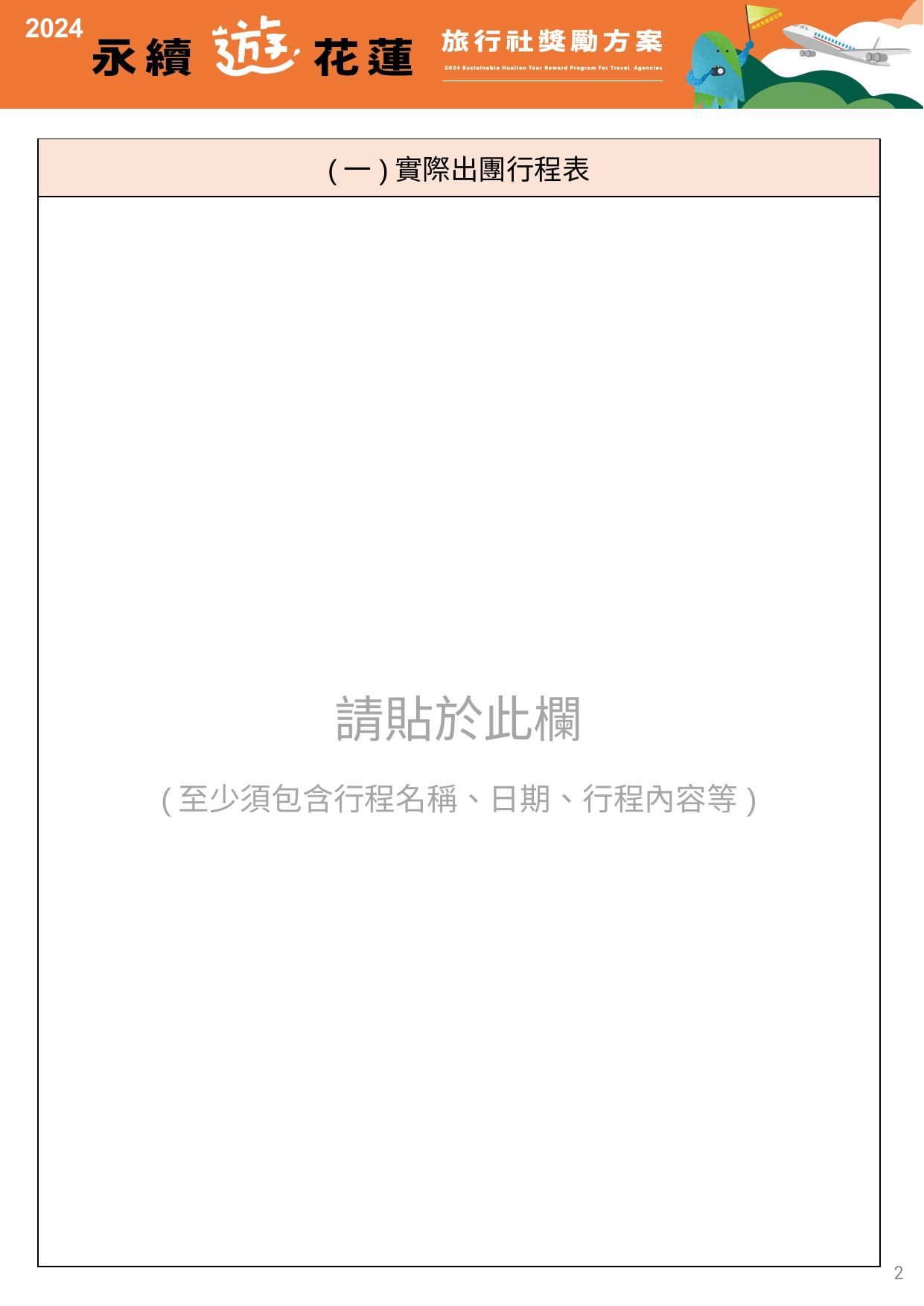

| (一)實際出團行程表 |
| --- |
| 請貼於此欄 (至少須包含行程名稱、日期、行程內容等) |
如本頁面不足，
請於左側複製本投影片
進行新增
2